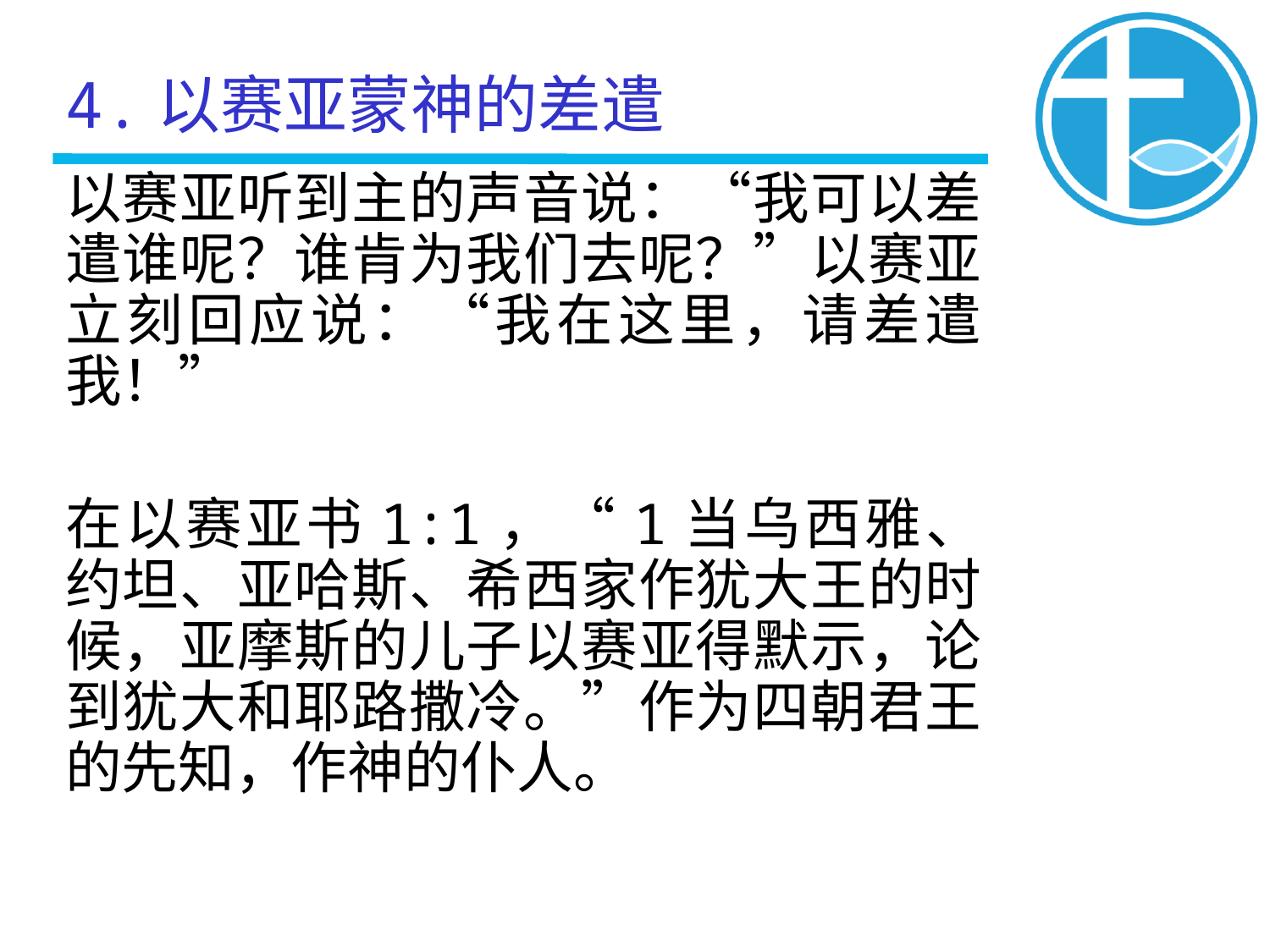

4.以赛亚蒙神的差遣
以赛亚听到主的声音说：“我可以差遣谁呢？谁肯为我们去呢？”以赛亚立刻回应说：“我在这里，请差遣我！”

在以赛亚书1:1，“1当乌西雅、约坦、亚哈斯、希西家作犹大王的时候，亚摩斯的儿子以赛亚得默示，论到犹大和耶路撒冷。”作为四朝君王的先知，作神的仆人。